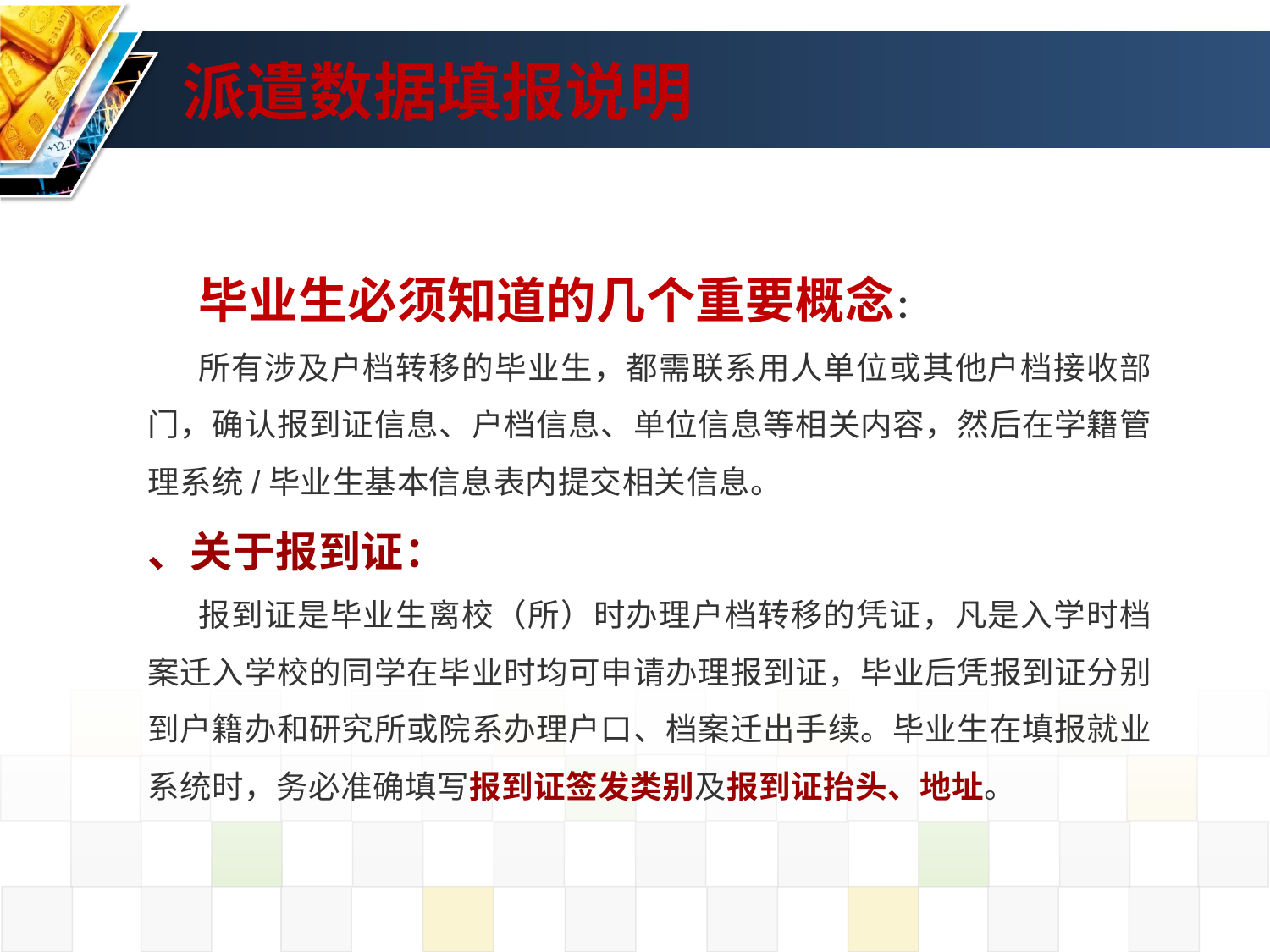

# 派遣数据填报说明

毕业生必须知道的几个重要概念：
所有涉及户档转移的毕业生，都需联系用人单位或其他户档接收部门，确认报到证信息、户档信息、单位信息等相关内容，然后在学籍管理系统/毕业生基本信息表内提交相关信息。
、关于报到证：
报到证是毕业生离校（所）时办理户档转移的凭证，凡是入学时档案迁入学校的同学在毕业时均可申请办理报到证，毕业后凭报到证分别到户籍办和研究所或院系办理户口、档案迁出手续。毕业生在填报就业系统时，务必准确填写报到证签发类别及报到证抬头、地址。